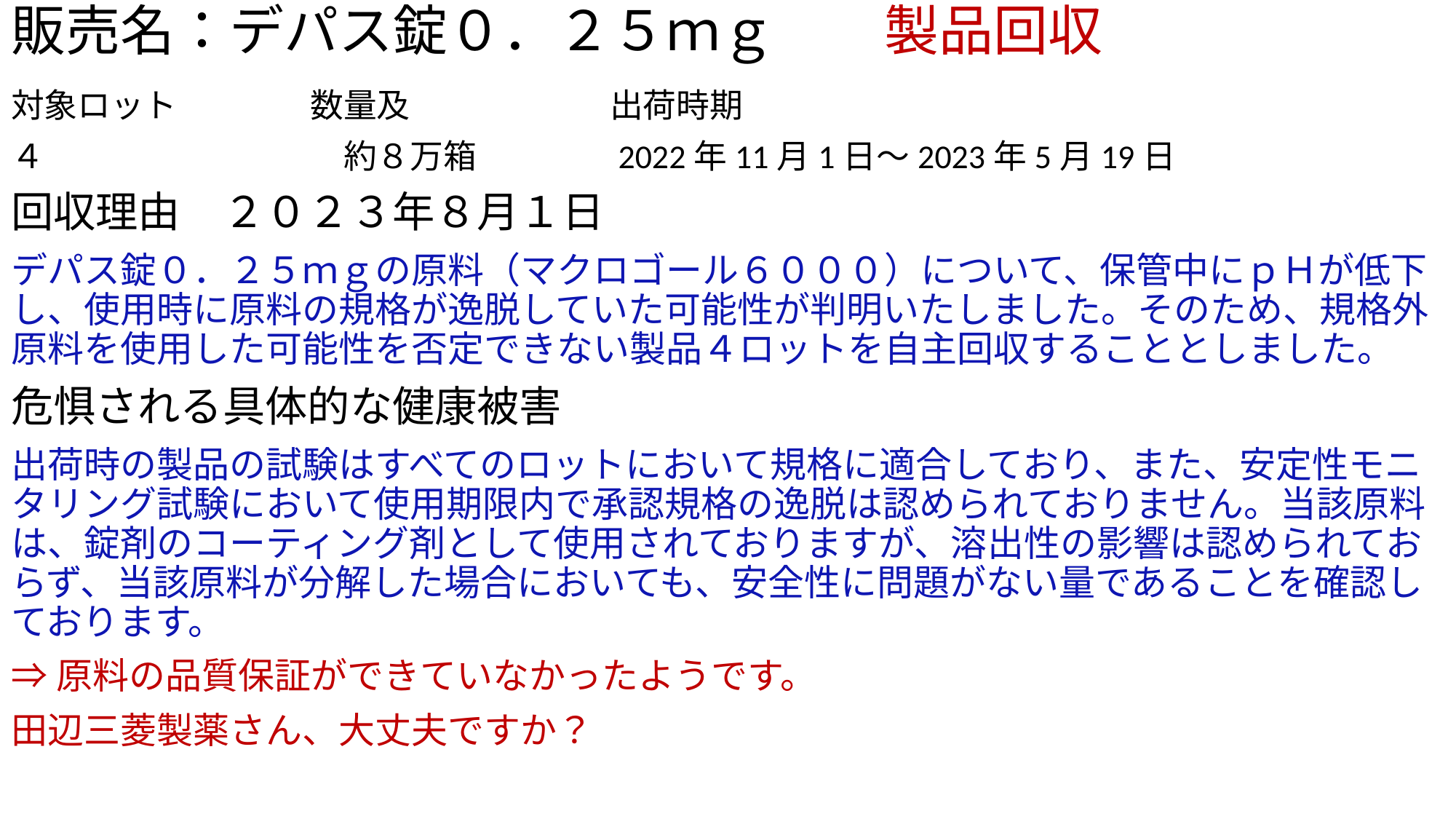

# 販売名：デパス錠０．２５ｍｇ　　製品回収
対象ロット　　　　数量及　　　　　　出荷時期
４　　　　　　　　　約８万箱　　　　2022年11月1日～2023年5月19日
回収理由　２０２３年８月１日
デパス錠０．２５ｍｇの原料（マクロゴール６０００）について、保管中にｐＨが低下し、使用時に原料の規格が逸脱していた可能性が判明いたしました。そのため、規格外原料を使用した可能性を否定できない製品４ロットを自主回収することとしました。
危惧される具体的な健康被害
出荷時の製品の試験はすべてのロットにおいて規格に適合しており、また、安定性モニタリング試験において使用期限内で承認規格の逸脱は認められておりません。当該原料は、錠剤のコーティング剤として使用されておりますが、溶出性の影響は認められておらず、当該原料が分解した場合においても、安全性に問題がない量であることを確認しております。
⇒原料の品質保証ができていなかったようです。
田辺三菱製薬さん、大丈夫ですか？